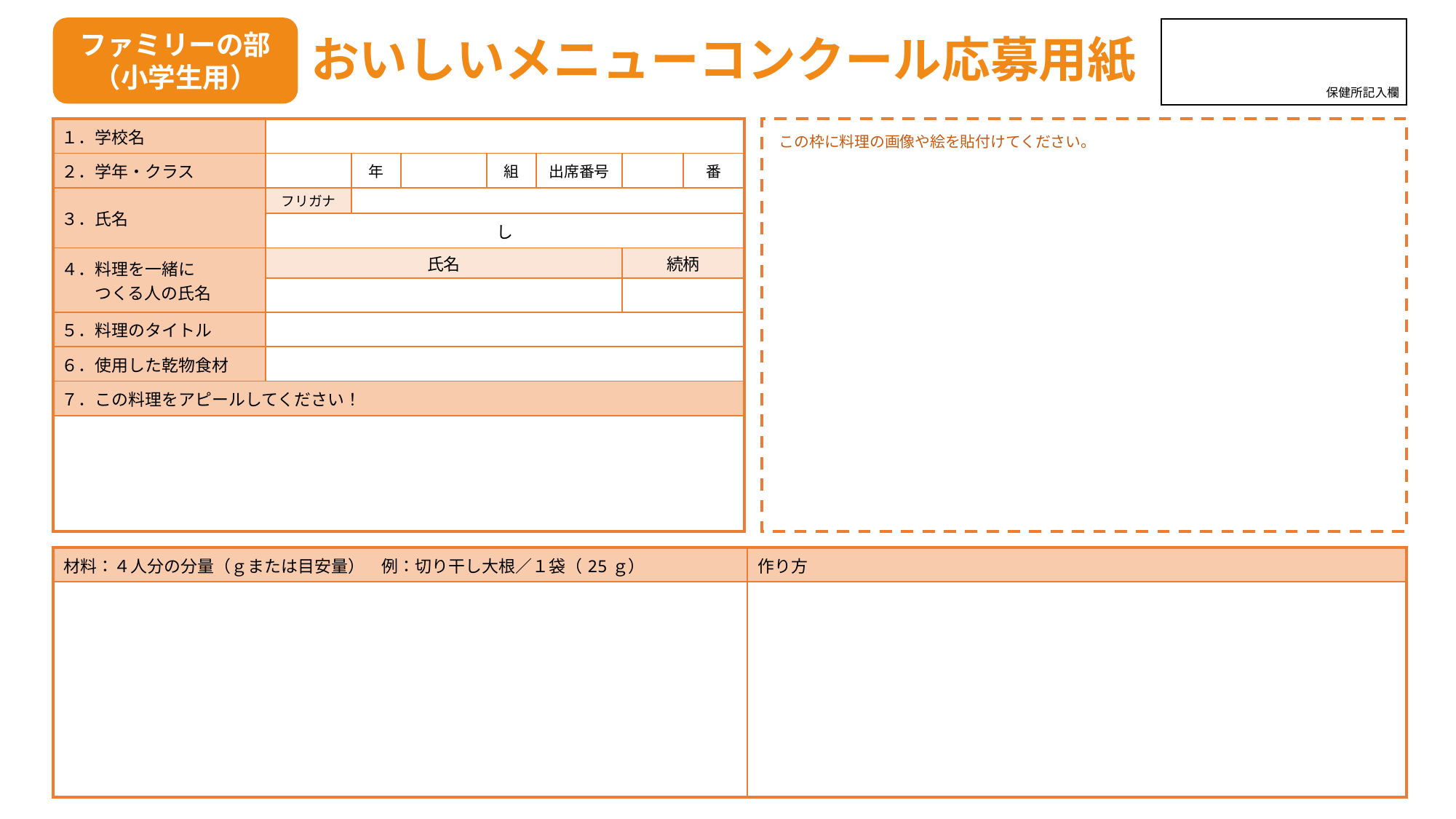

ファミリーの部
（小学生用）

保健所記入欄
おいしいメニューコンクール応募用紙
| １．学校名 |  |  |  |  |  | 小学校 |  |
| --- | --- | --- | --- | --- | --- | --- | --- |
| ２．学年・クラス |  | 年 |  | 組 | 出席番号 |  | 番 |
| ３．氏名 | フリガナ |  |  |  |  |  |  |
| ３．氏名 | し |  |  |  |  |  |  |
| ４．料理を一緒に 　　つくる人の氏名 | 氏名 |  |  |  |  | 続柄 |  |
| ４．料理を一緒に 　　つくる人の氏名 |  |  |  |  |  |  |  |
| ５．料理のタイトル |  |  |  |  |  |  |  |
| ６．使用した乾物食材 |  |  |  |  |  |  |  |
| ７．この料理をアピールしてください！ |  |  |  |  |  |  |  |
|  |  |  |  |  |  |  |  |

この枠に料理の画像や絵を貼付けてください。
| 材料：４人分の分量（ｇまたは目安量）　例：切り干し大根／１袋（25ｇ） | 作り方 |
| --- | --- |
|  |  |